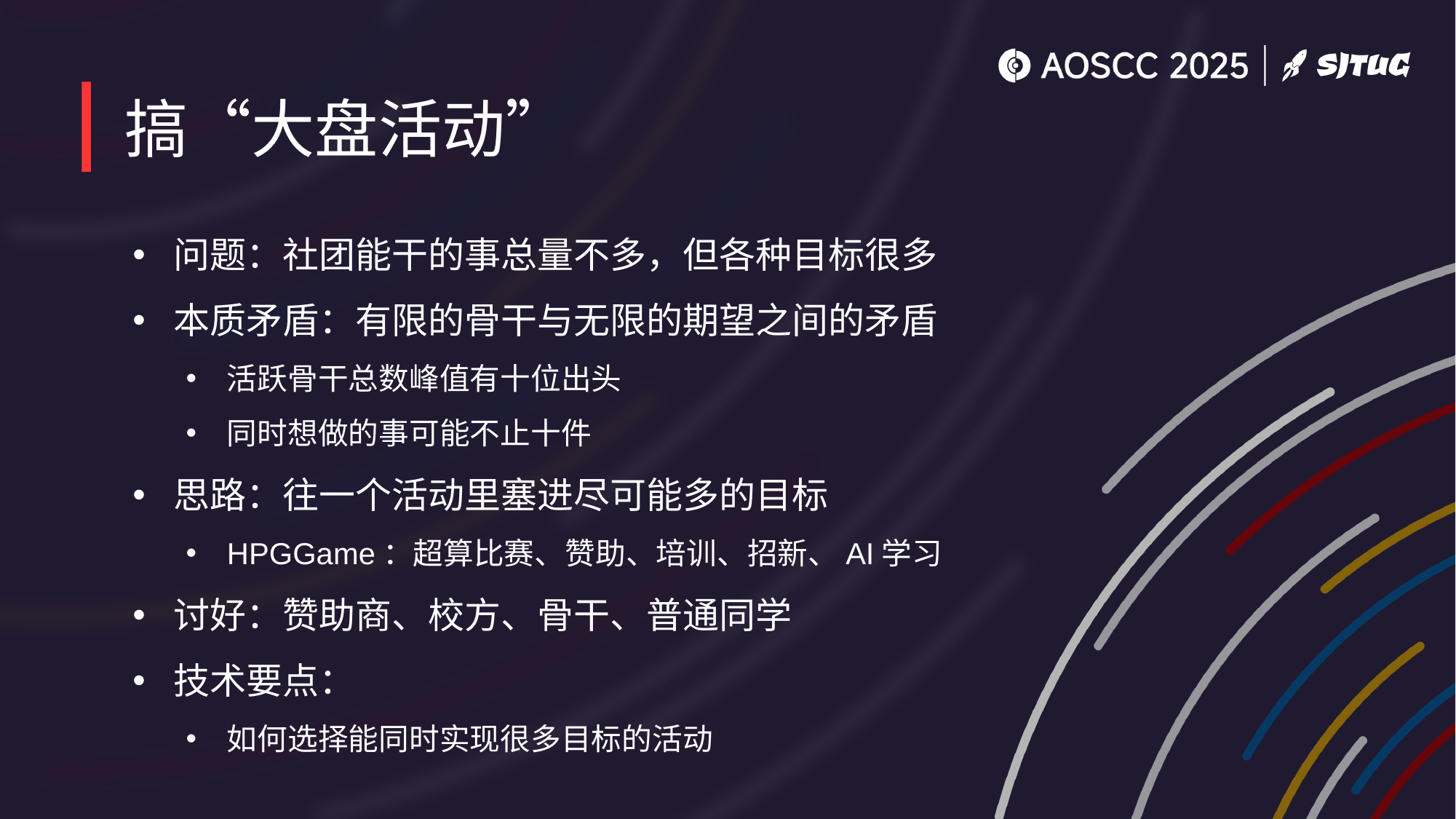

# 搞“大盘活动”
问题：社团能干的事总量不多，但各种目标很多
本质矛盾：有限的骨干与无限的期望之间的矛盾
活跃骨干总数峰值有十位出头
同时想做的事可能不止十件
思路：往一个活动里塞进尽可能多的目标
HPGGame：超算比赛、赞助、培训、招新、AI学习
讨好：赞助商、校方、骨干、普通同学
技术要点：
如何选择能同时实现很多目标的活动